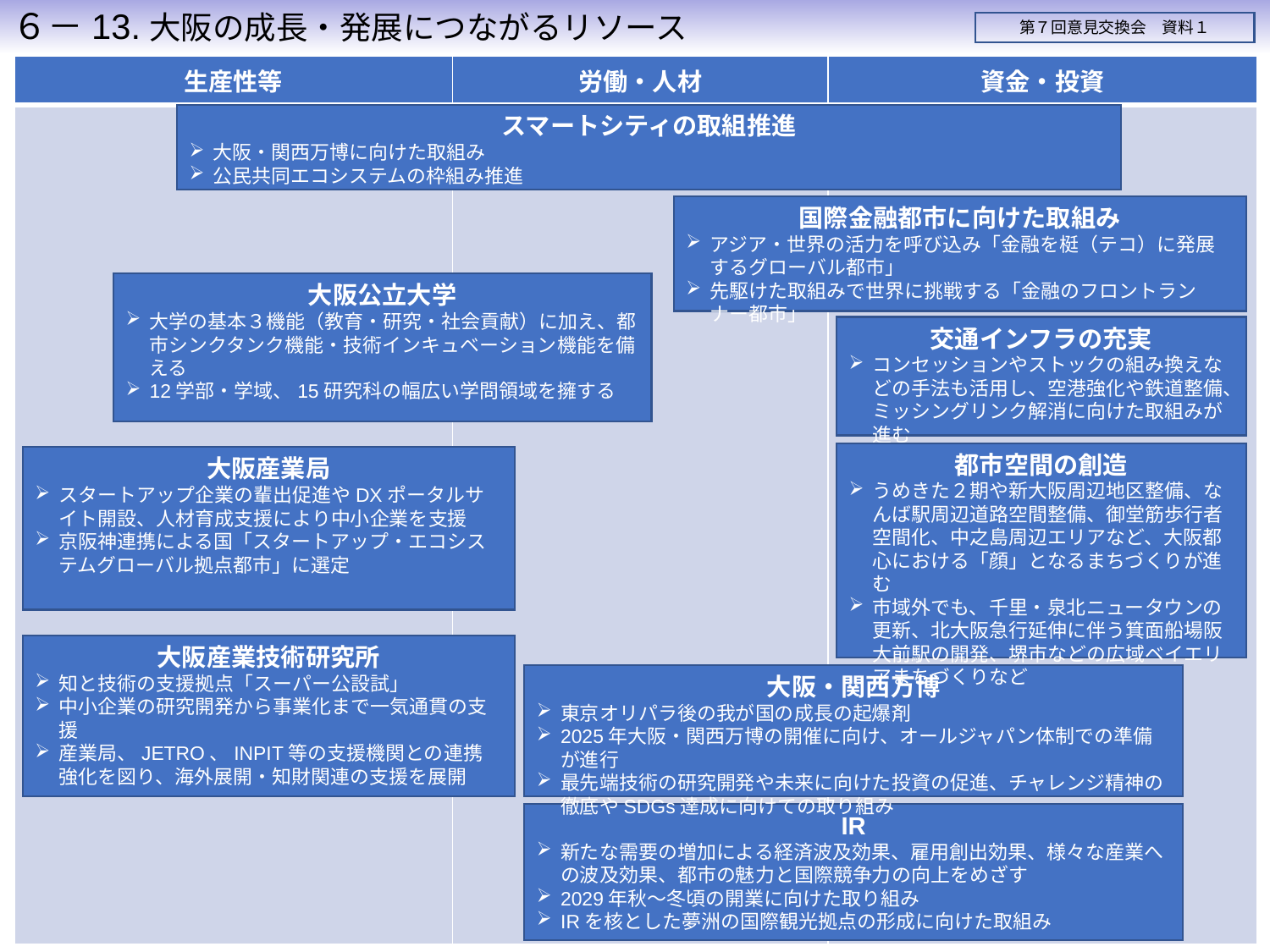

６－13.大阪の成長・発展につながるリソース
第７回意見交換会　資料１
| 生産性等 | 労働・人材 | 資金・投資 |
| --- | --- | --- |
|  |  |  |
スマートシティの取組推進
大阪・関西万博に向けた取組み
公民共同エコシステムの枠組み推進
国際金融都市に向けた取組み
アジア・世界の活力を呼び込み「金融を梃（テコ）に発展するグローバル都市」
先駆けた取組みで世界に挑戦する「金融のフロントランナー都市」
大阪公立大学
大学の基本３機能（教育・研究・社会貢献）に加え、都市シンクタンク機能・技術インキュベーション機能を備える
12学部・学域、15研究科の幅広い学問領域を擁する

交通インフラの充実
コンセッションやストックの組み換えなどの手法も活用し、空港強化や鉄道整備、ミッシングリンク解消に向けた取組みが進む
都市空間の創造
うめきた２期や新大阪周辺地区整備、なんば駅周辺道路空間整備、御堂筋歩行者空間化、中之島周辺エリアなど、大阪都心における「顔」となるまちづくりが進む
市域外でも、千里・泉北ニュータウンの更新、北大阪急行延伸に伴う箕面船場阪大前駅の開発、堺市などの広域ベイエリアまちづくりなど

大阪産業局
スタートアップ企業の輩出促進やDXポータルサイト開設、人材育成支援により中小企業を支援
京阪神連携による国「スタートアップ・エコシステムグローバル拠点都市」に選定
大阪産業技術研究所
知と技術の支援拠点「スーパー公設試」
中小企業の研究開発から事業化まで一気通貫の支援
産業局、JETRO、INPIT等の支援機関との連携強化を図り、海外展開・知財関連の支援を展開
大阪・関西万博
東京オリパラ後の我が国の成長の起爆剤
2025年大阪・関西万博の開催に向け、オールジャパン体制での準備が進行
最先端技術の研究開発や未来に向けた投資の促進、チャレンジ精神の徹底やSDGs達成に向けての取り組み
IR
新たな需要の増加による経済波及効果、雇用創出効果、様々な産業への波及効果、都市の魅力と国際競争力の向上をめざす
2029年秋～冬頃の開業に向けた取り組み
IRを核とした夢洲の国際観光拠点の形成に向けた取組み